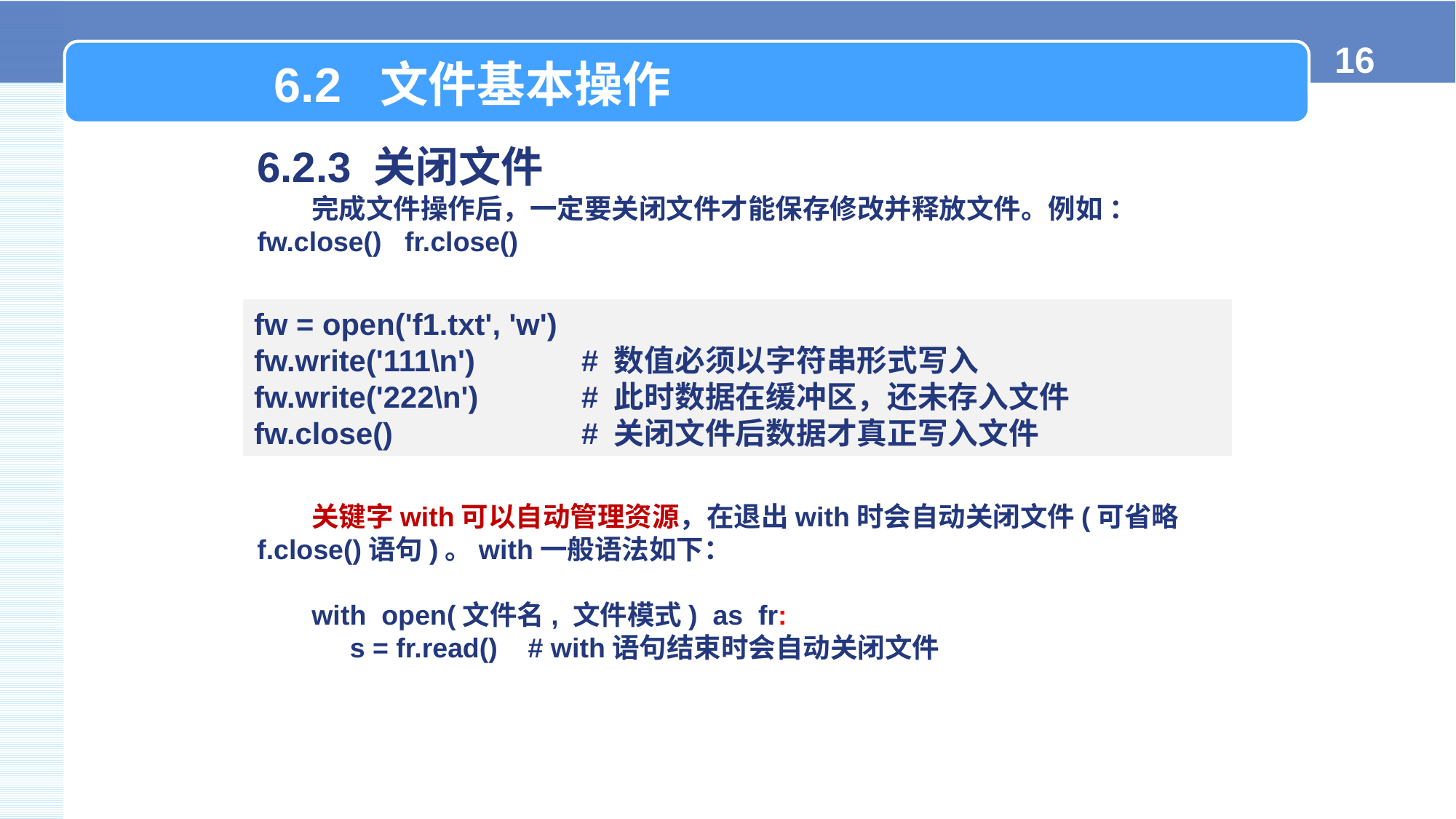

6.2  文件基本操作
6.2.3 关闭文件
完成文件操作后，一定要关闭文件才能保存修改并释放文件。例如 ： fw.close()   fr.close()
fw = open('f1.txt', 'w')
fw.write('111\n')	# 数值必须以字符串形式写入
fw.write('222\n')   	# 此时数据在缓冲区，还未存入文件
fw.close()            	# 关闭文件后数据才真正写入文件
关键字with可以自动管理资源，在退出with时会自动关闭文件(可省略f.close()语句)。with一般语法如下：

with  open(文件名, 文件模式)  as  fr:
     s = fr.read()    # with语句结束时会自动关闭文件